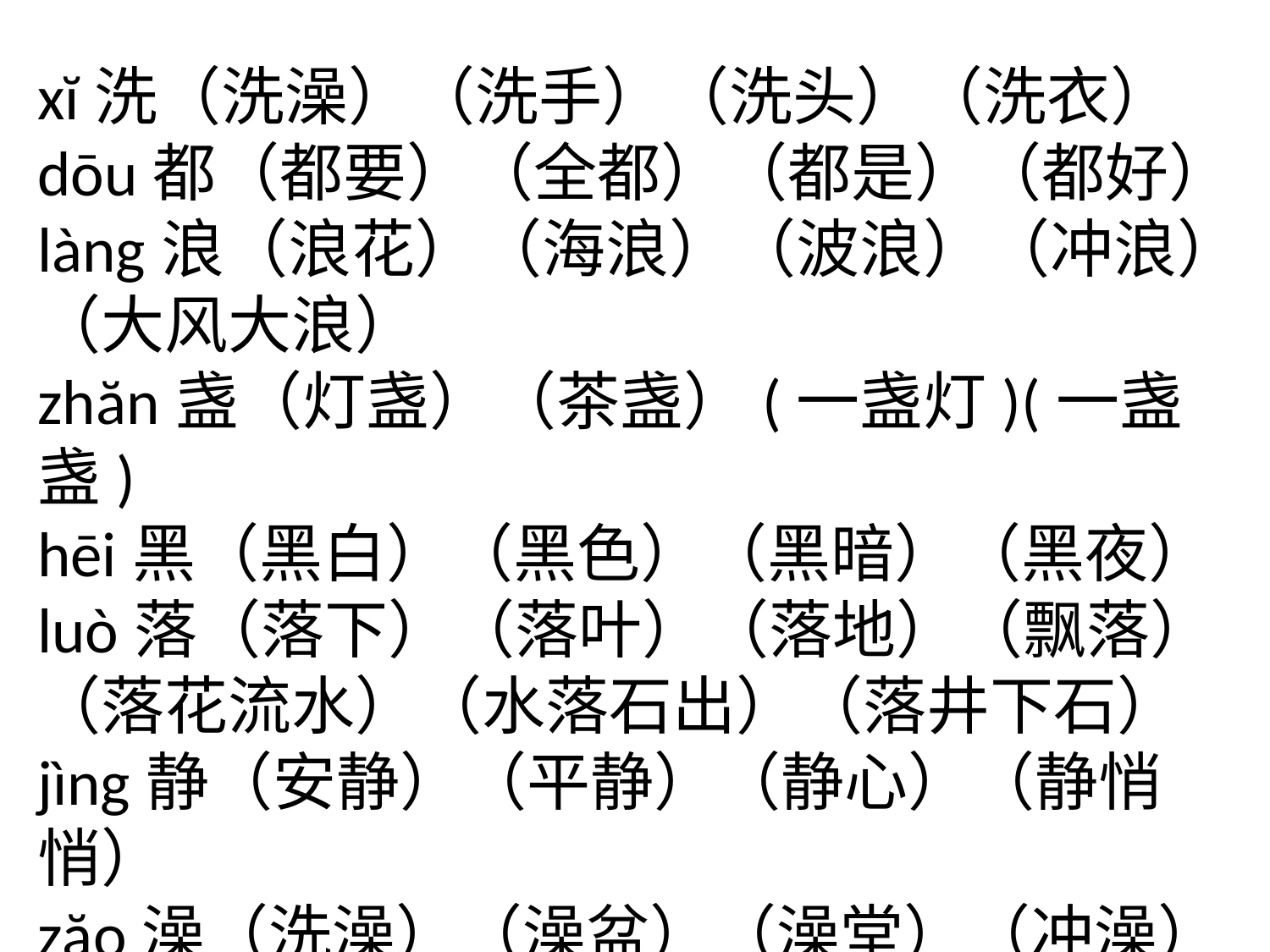

xĭ洗（洗澡）（洗手）（洗头）（洗衣）
dōu都（都要）（全都）（都是）（都好）
làng浪（浪花）（海浪）（波浪）（冲浪）
（大风大浪）
zhăn盏（灯盏）（茶盏）(一盏灯)(一盏盏)
hēi黑（黑白）（黑色）（黑暗）（黑夜）
luò落（落下）（落叶）（落地）（飘落）
（落花流水）（水落石出）（落井下石）
jìng静（安静）（平静）（静心）（静悄悄）
zăo澡（洗澡）（澡盆）（澡堂）（冲澡）